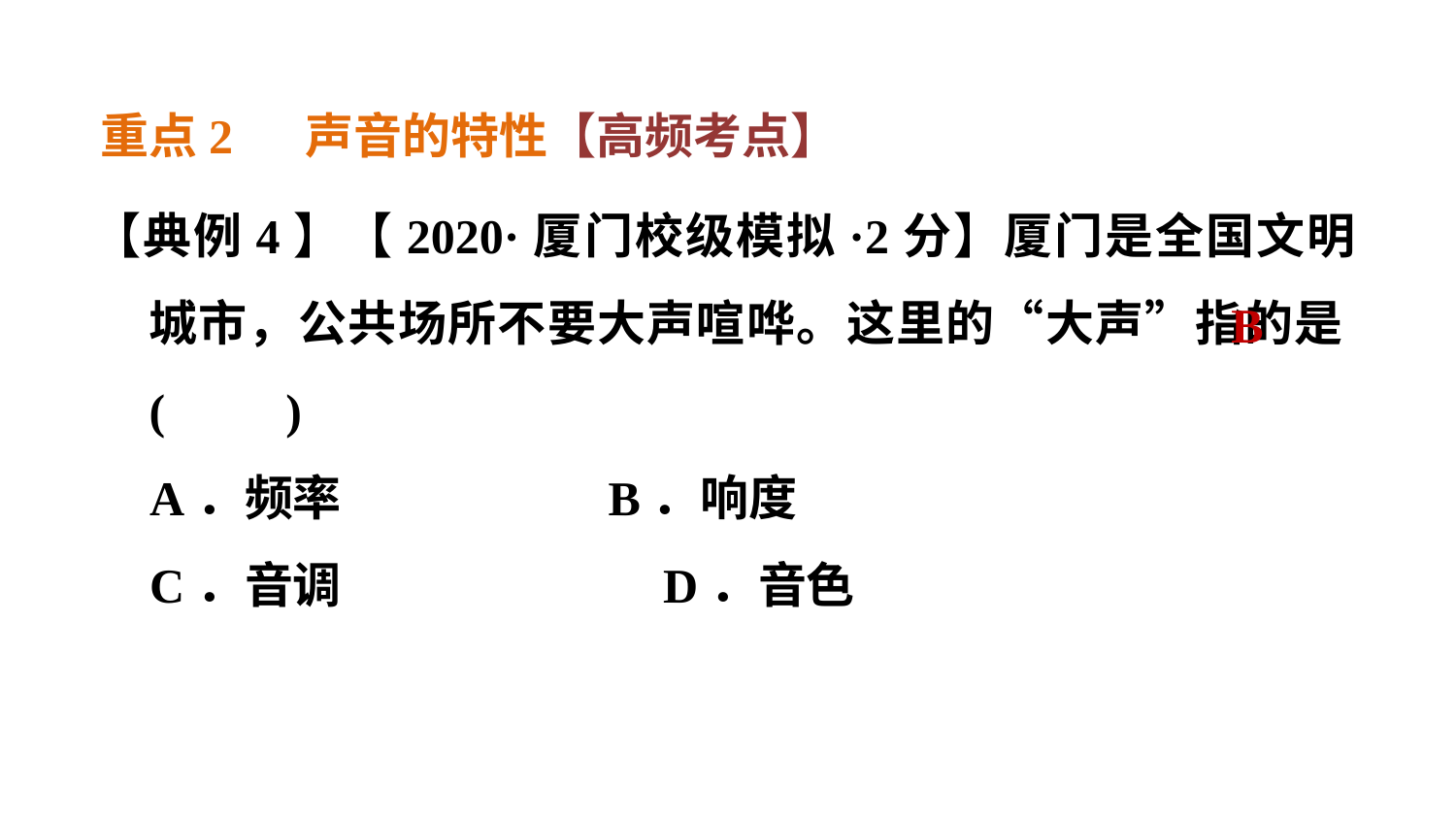

重点2     声音的特性【高频考点】
【典例4】【2020·厦门校级模拟·2分】厦门是全国文明城市，公共场所不要大声喧哗。这里的“大声”指的是(　　)
A．频率　 　　　　B．响度
C．音调  		      D．音色
B